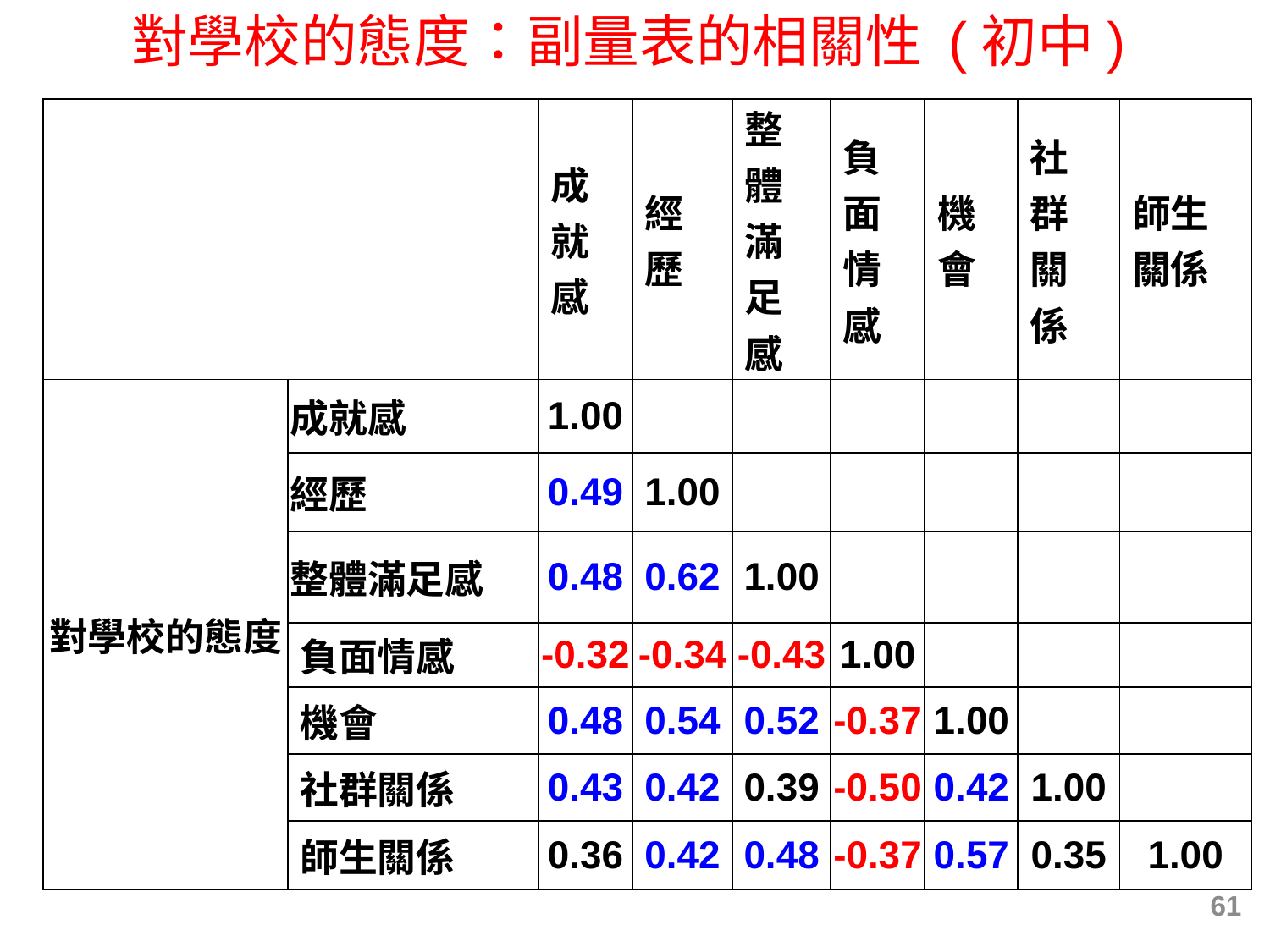

對學校的態度：副量表的相關性 (初中)
|  |  | 成就感 | 經歷 | 整體滿足感 | 負面情感 | 機會 | 社群關係 | 師生關係 |
| --- | --- | --- | --- | --- | --- | --- | --- | --- |
| 對學校的態度 | 成就感 | 1.00 |  |  |  |  |  |  |
|  | 經歷 | 0.49 | 1.00 |  |  |  |  |  |
|  | 整體滿足感 | 0.48 | 0.62 | 1.00 |  |  |  |  |
|  | 負面情感 | -0.32 | -0.34 | -0.43 | 1.00 |  |  |  |
|  | 機會 | 0.48 | 0.54 | 0.52 | -0.37 | 1.00 |  |  |
|  | 社群關係 | 0.43 | 0.42 | 0.39 | -0.50 | 0.42 | 1.00 |  |
|  | 師生關係 | 0.36 | 0.42 | 0.48 | -0.37 | 0.57 | 0.35 | 1.00 |
61